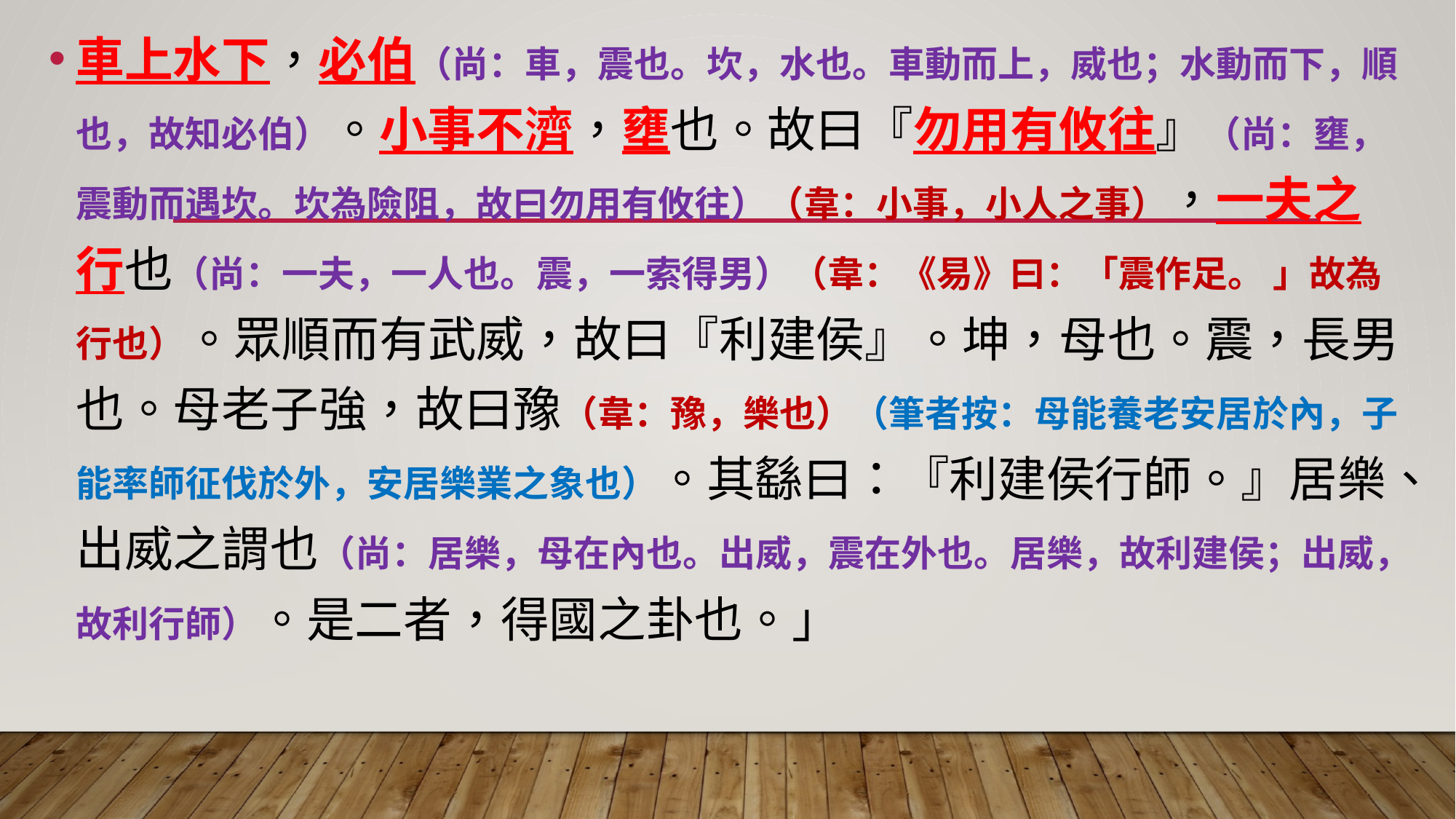

車上水下，必伯（尚：車，震也。坎，水也。車動而上，威也；水動而下，順也，故知必伯）。小事不濟，壅也。故曰『勿用有攸往』（尚：壅，震動而遇坎。坎為險阻，故曰勿用有攸往）（韋：小事，小人之事），一夫之行也（尚：一夫，一人也。震，一索得男）（韋：《易》曰：「震作足。 」故為行也）。眾順而有武威，故曰『利建侯』。坤，母也。震，長男也。母老子強，故曰豫（韋：豫，樂也）（筆者按：母能養老安居於內，子能率師征伐於外，安居樂業之象也）。其繇曰：『利建侯行師。』居樂、出威之謂也（尚：居樂，母在內也。出威，震在外也。居樂，故利建侯；出威，故利行師）。是二者，得國之卦也。」